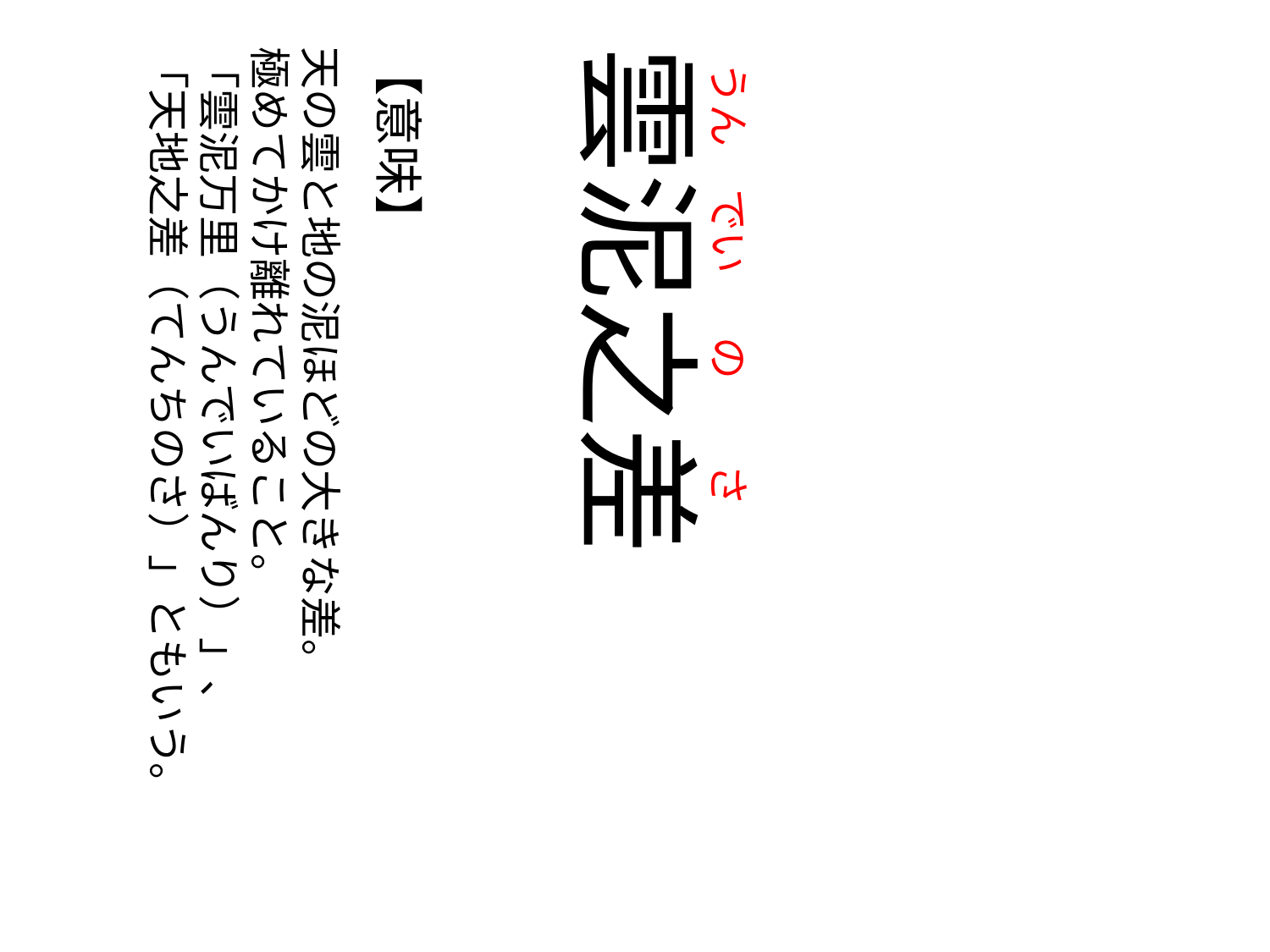

うん
の
でい
の
の
の
さ
天の雲と地の泥ほどの大きな差。
極めてかけ離れていること。
「雲泥万里（うんでいばんり）」、
「天地之差（てんちのさ）」ともいう。
【意味】
雲泥之差